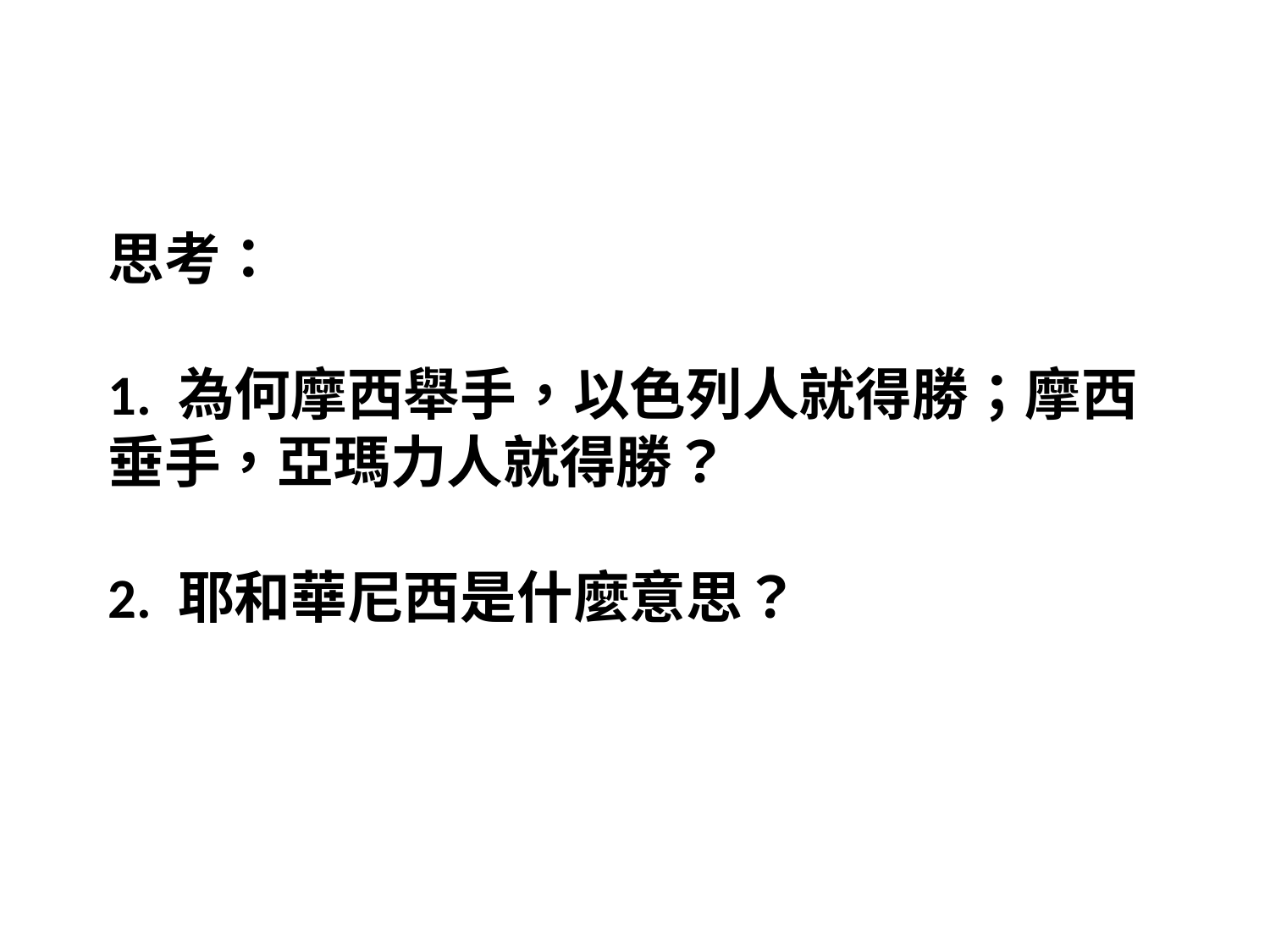

# 思考： 1. 為何摩西舉手，以色列人就得勝；摩西垂手，亞瑪力人就得勝？ 2. 耶和華尼西是什麼意思？